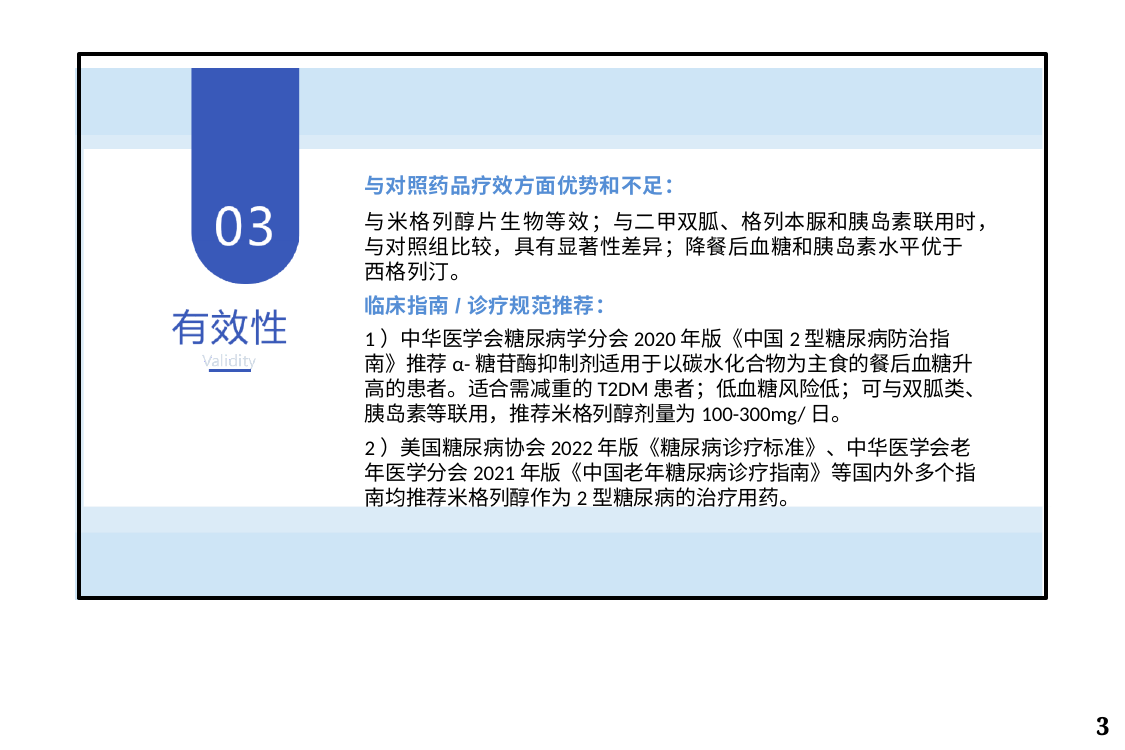

与对照药品疗效方面优势和不足：
与米格列醇片生物等效；与二甲双胍、格列本脲和胰岛素联用时，与对照组比较，具有显著性差异；降餐后血糖和胰岛素水平优于西格列汀。
临床指南/诊疗规范推荐：
1）中华医学会糖尿病学分会2020年版《中国2型糖尿病防治指南》推荐α-糖苷酶抑制剂适用于以碳水化合物为主食的餐后血糖升高的患者。适合需减重的T2DM患者；低血糖风险低；可与双胍类、胰岛素等联用，推荐米格列醇剂量为100-300mg/日。
2）美国糖尿病协会2022年版《糖尿病诊疗标准》、中华医学会老年医学分会2021年版《中国老年糖尿病诊疗指南》等国内外多个指南均推荐米格列醇作为2型糖尿病的治疗用药。
3